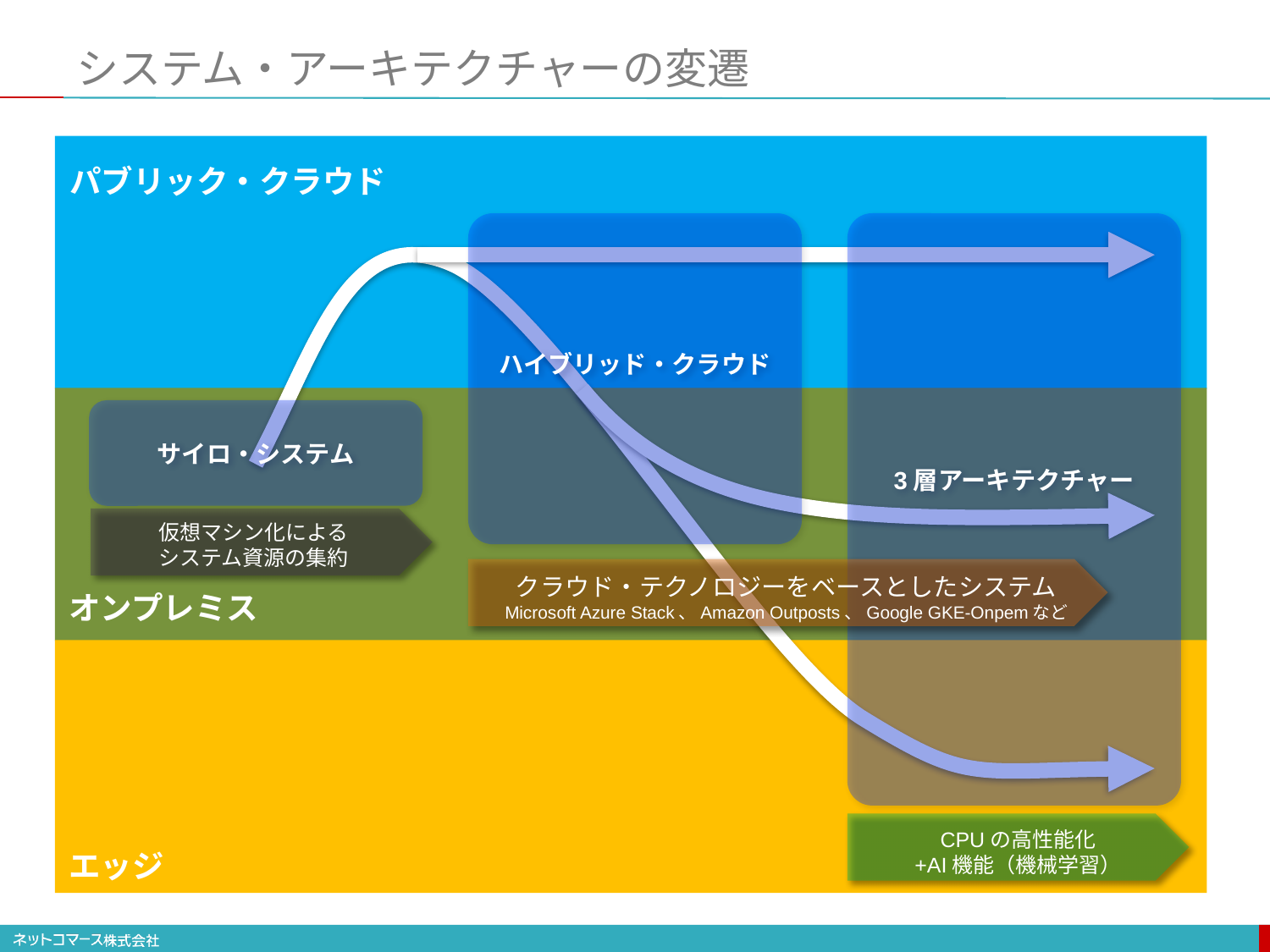

# システム・アーキテクチャーの変遷

パブリック・クラウド
ハイブリッド・クラウド

3層アーキテクチャー

サイロ・システム

仮想マシン化による
システム資源の集約

クラウド・テクノロジーをベースとしたシステム
Microsoft Azure Stack、Amazon Outposts、Google GKE-Onpemなど
オンプレミス

CPUの高性能化
+AI機能（機械学習）
エッジ